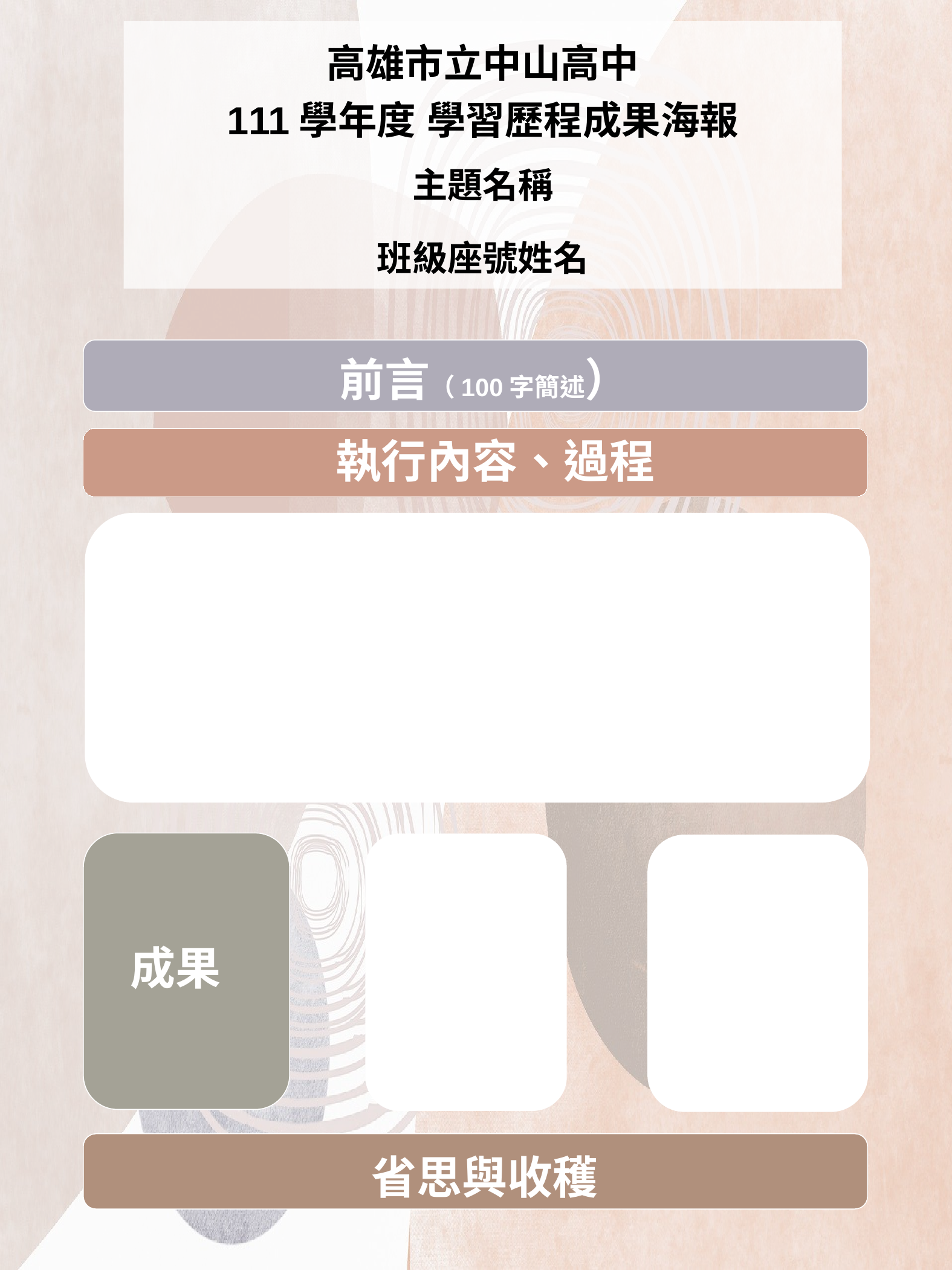

# 高雄市立中山高中 111學年度 學習歷程成果海報

主題名稱
班級座號姓名

前言（100字簡述）
 執行內容、過程

成果

省思與收穫